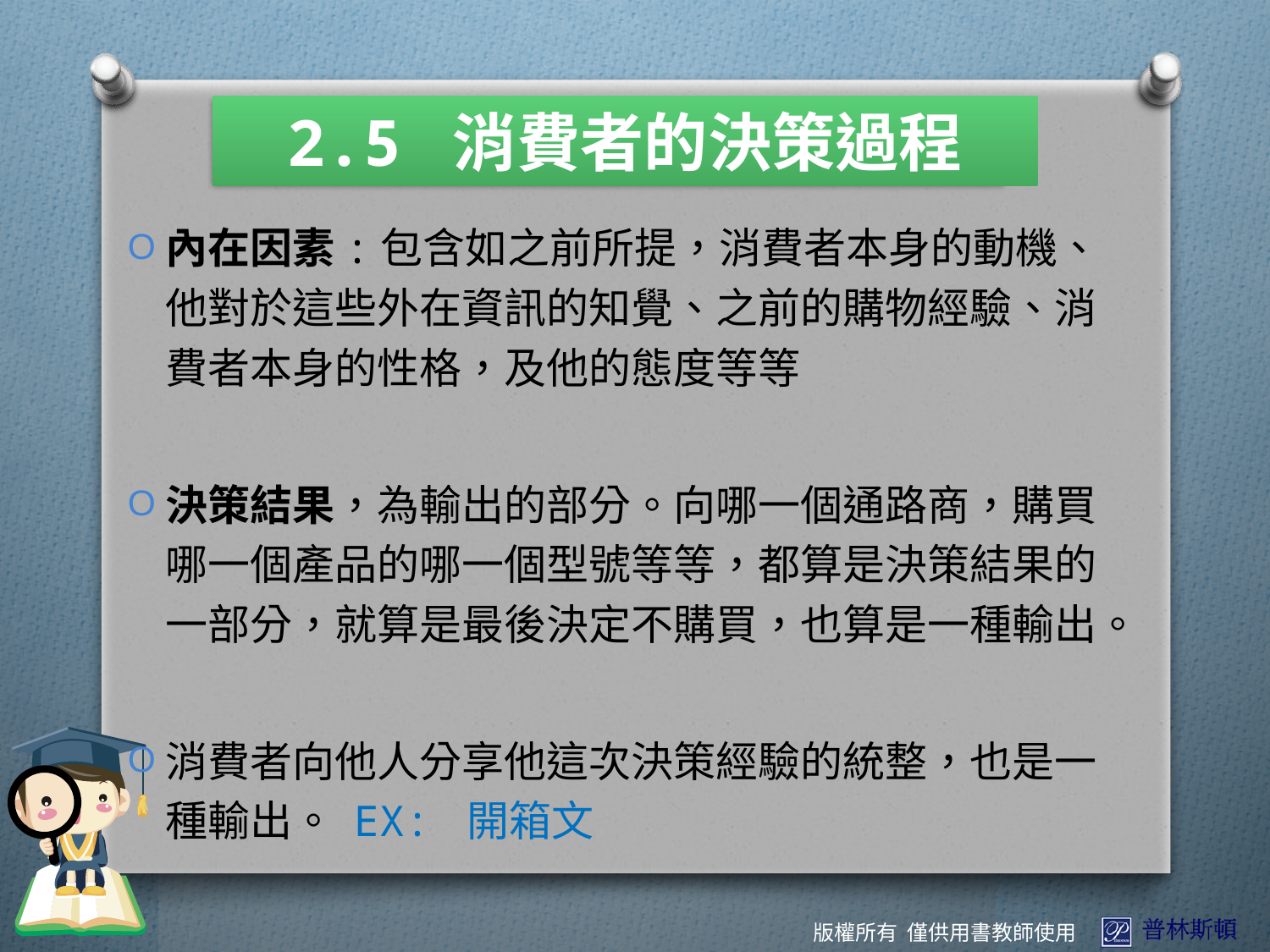

2.5 消費者的決策過程
內在因素:包含如之前所提，消費者本身的動機、他對於這些外在資訊的知覺、之前的購物經驗、消費者本身的性格，及他的態度等等

決策結果，為輸出的部分。向哪一個通路商，購買哪一個產品的哪一個型號等等，都算是決策結果的一部分，就算是最後決定不購買，也算是一種輸出。

消費者向他人分享他這次決策經驗的統整，也是一種輸出。 EX: 開箱文